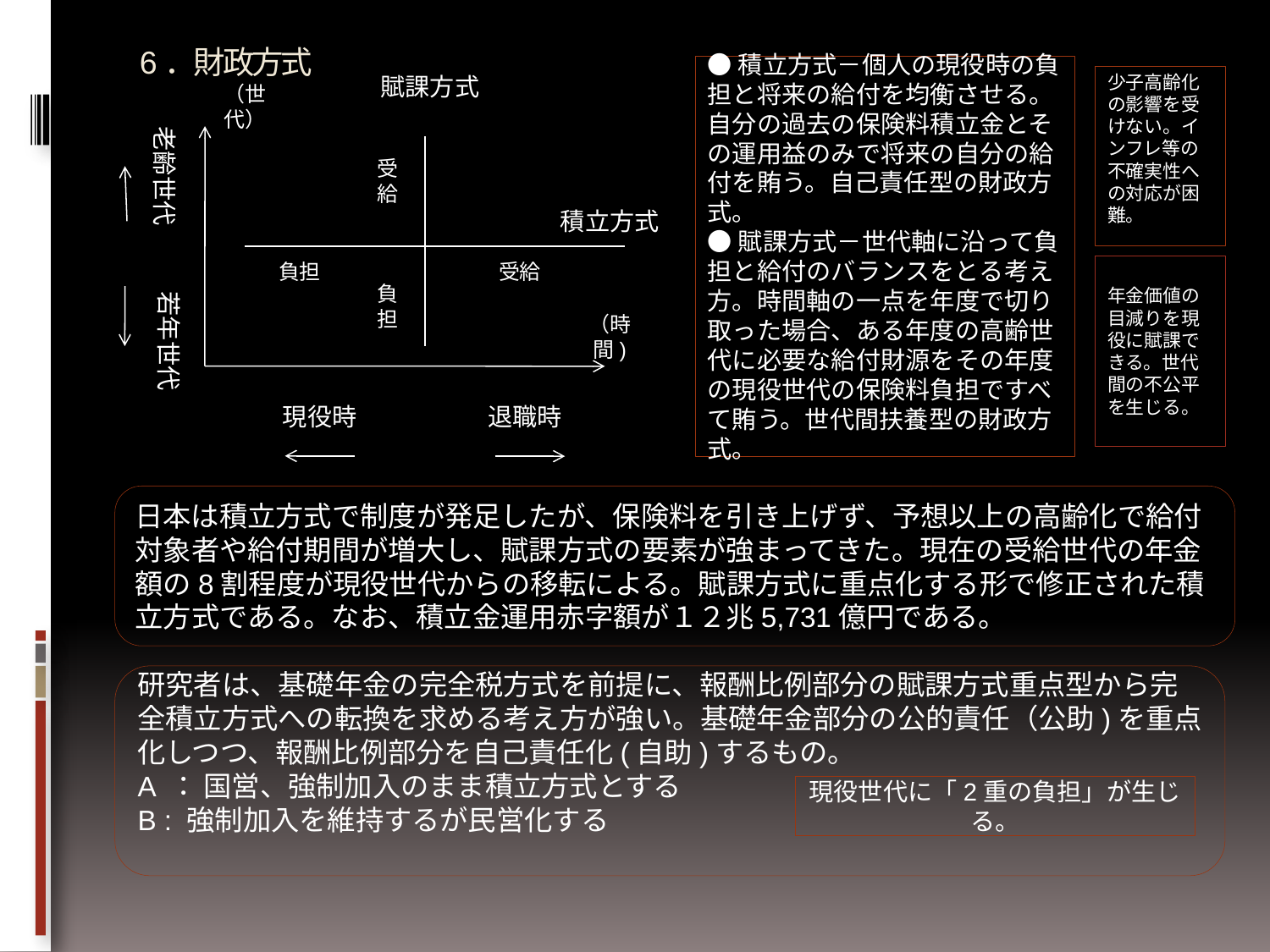

# 6．財政方式
●積立方式－個人の現役時の負担と将来の給付を均衡させる。自分の過去の保険料積立金とその運用益のみで将来の自分の給付を賄う。自己責任型の財政方式。
●賦課方式－世代軸に沿って負担と給付のバランスをとる考え方。時間軸の一点を年度で切り取った場合、ある年度の高齢世代に必要な給付財源をその年度の現役世代の保険料負担ですべて賄う。世代間扶養型の財政方式。
賦課方式

少子高齢化の影響を受けない。インフレ等の不確実性への対応が困難。

老齢世代
（世代）
受給
積立方式
負担
受給
年金価値の目減りを現役に賦課できる。世代間の不公平を生じる。
負担
若年世代
（時間)
現役時
退職時
日本は積立方式で制度が発足したが、保険料を引き上げず、予想以上の高齢化で給付対象者や給付期間が増大し、賦課方式の要素が強まってきた。現在の受給世代の年金額の8割程度が現役世代からの移転による。賦課方式に重点化する形で修正された積立方式である。なお、積立金運用赤字額が１２兆5,731億円である。

研究者は、基礎年金の完全税方式を前提に、報酬比例部分の賦課方式重点型から完全積立方式への転換を求める考え方が強い。基礎年金部分の公的責任（公助)を重点化しつつ、報酬比例部分を自己責任化(自助)するもの。
A ： 国営、強制加入のまま積立方式とする
B : 強制加入を維持するが民営化する

現役世代に「2重の負担」が生じる。